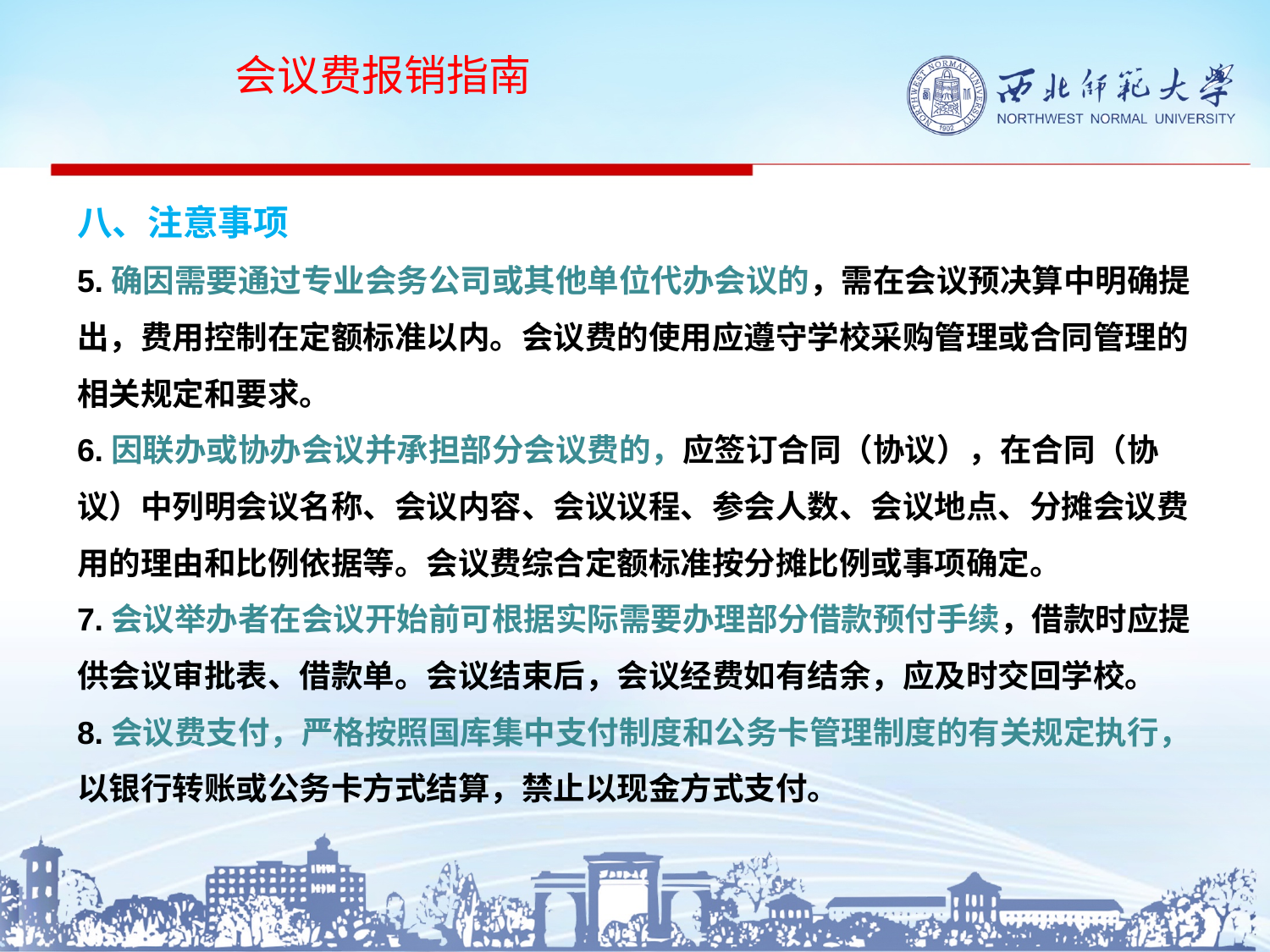

会议费报销指南
# 八、注意事项 5.确因需要通过专业会务公司或其他单位代办会议的，需在会议预决算中明确提出，费用控制在定额标准以内。会议费的使用应遵守学校采购管理或合同管理的相关规定和要求。 6.因联办或协办会议并承担部分会议费的，应签订合同（协议），在合同（协议）中列明会议名称、会议内容、会议议程、参会人数、会议地点、分摊会议费用的理由和比例依据等。会议费综合定额标准按分摊比例或事项确定。 7.会议举办者在会议开始前可根据实际需要办理部分借款预付手续，借款时应提供会议审批表、借款单。会议结束后，会议经费如有结余，应及时交回学校。 8.会议费支付，严格按照国库集中支付制度和公务卡管理制度的有关规定执行，以银行转账或公务卡方式结算，禁止以现金方式支付。